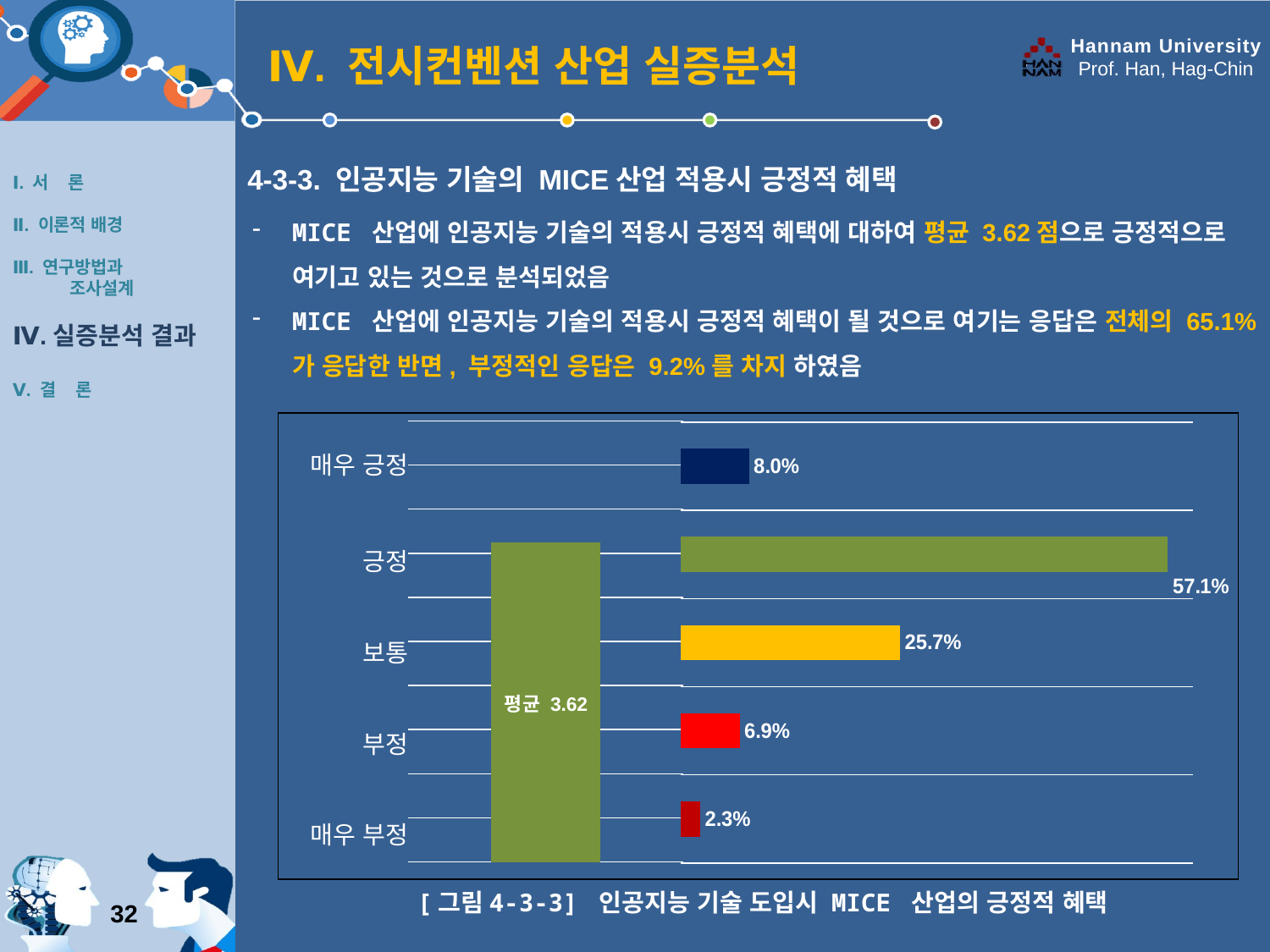

Ⅳ. 전시컨벤션 산업 실증분석
Ⅰ. 서    론

Ⅱ. 이론적 배경

Ⅲ. 연구방법과
           조사설계

Ⅳ.실증분석 결과

Ⅴ. 결    론
4-3-3. 인공지능 기술의 MICE산업 적용시 긍정적 혜택
MICE 산업에 인공지능 기술의 적용시 긍정적 혜택에 대하여 평균 3.62점으로 긍정적으로 여기고 있는 것으로 분석되었음
MICE 산업에 인공지능 기술의 적용시 긍정적 혜택이 될 것으로 여기는 응답은 전체의 65.1%가 응답한 반면, 부정적인 응답은 9.2%를 차지 하였음

### Chart

| Category | 평균 |
|---|---|

### Chart

| Category |  |
|---|---|
| 매우 부정 | 0.023 |
| 부정 | 0.069 |
| 보통 | 0.257 |
| 긍정 | 0.571 |
| 매우 긍정 | 0.08 |
| 매우 긍정 |  |  |
| --- | --- | --- |
| 긍정 |  |  |
| 보통 |  |  |
| 부정 |  |  |
| 매우 부정 |  |  |
[그림4-3-3] 인공지능 기술 도입시 MICE 산업의 긍정적 혜택